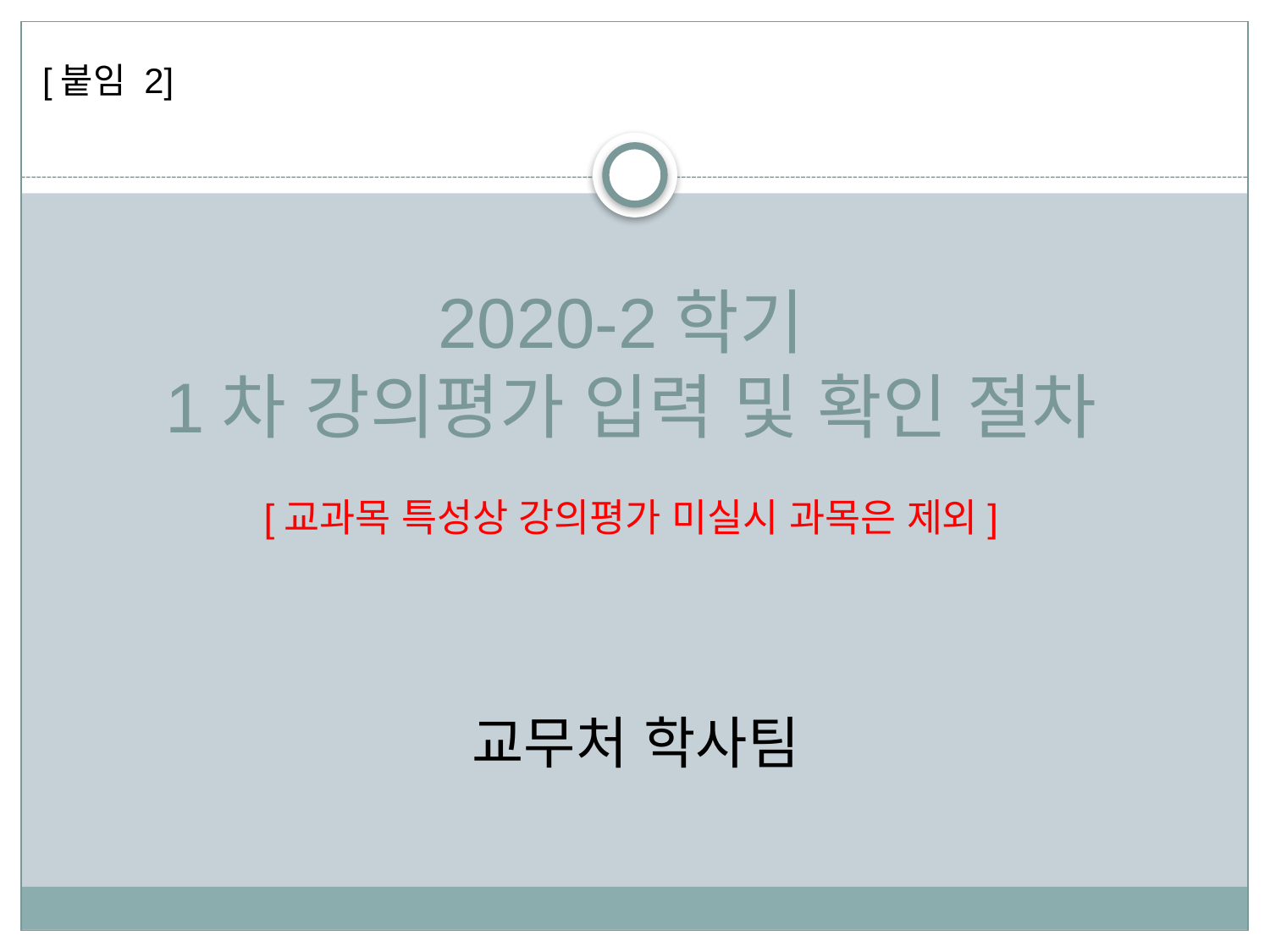

[붙임 2]
# 2020-2학기 1차 강의평가 입력 및 확인 절차 [교과목 특성상 강의평가 미실시 과목은 제외]
교무처 학사팀